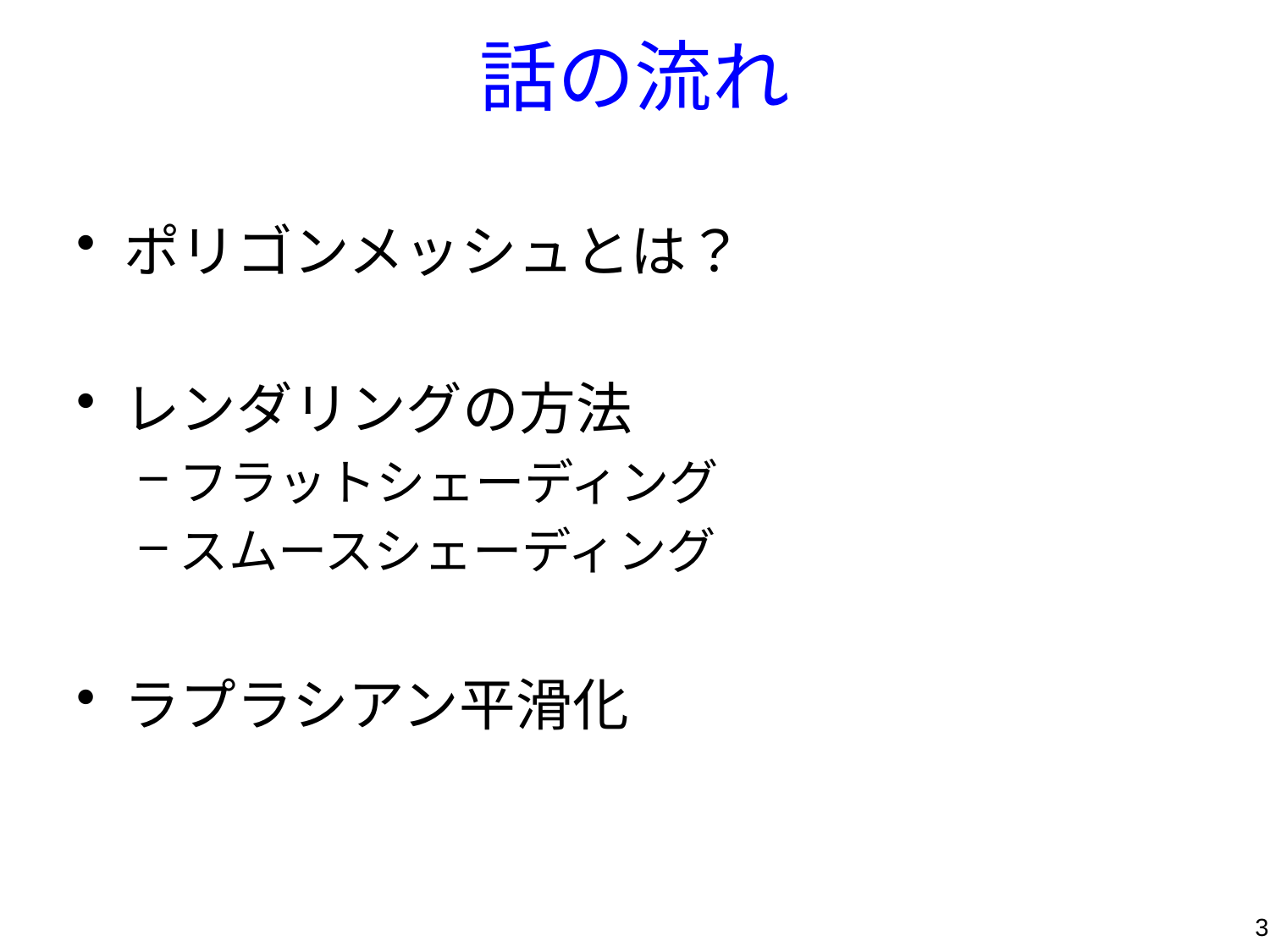

話の流れ

ポリゴンメッシュとは？

レンダリングの方法
フラットシェーディング
スムースシェーディング

ラプラシアン平滑化

3